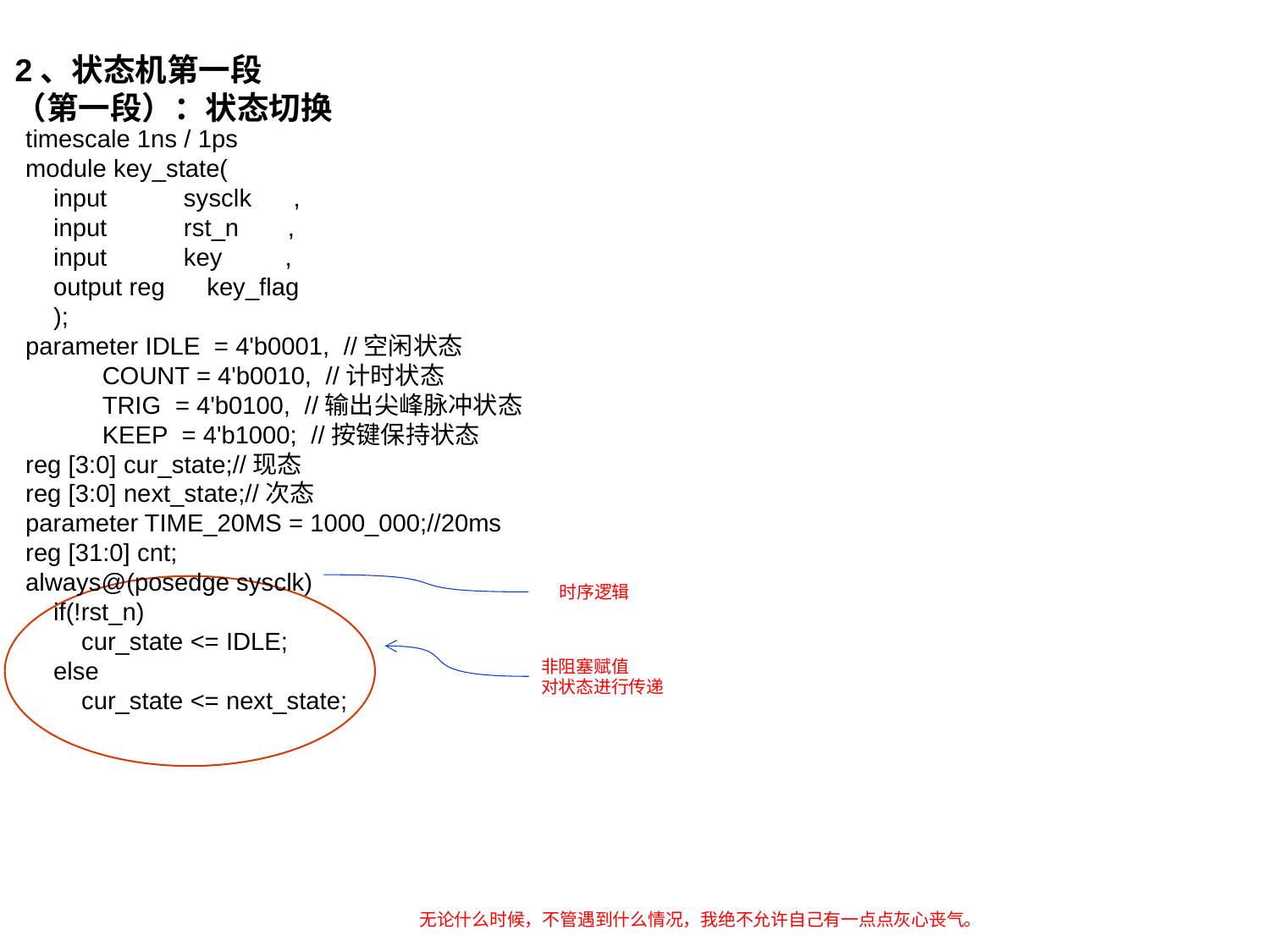

2、状态机第一段
（第一段）：状态切换
timescale 1ns / 1ps
module key_state(
    input           sysclk      ,
    input           rst_n       ,
    input           key         ,
    output reg      key_flag
    );
parameter IDLE  = 4'b0001,  //空闲状态
           COUNT = 4'b0010,  //计时状态
           TRIG  = 4'b0100,  //输出尖峰脉冲状态
           KEEP  = 4'b1000;  //按键保持状态
reg [3:0] cur_state;//现态
reg [3:0] next_state;//次态
parameter TIME_20MS = 1000_000;//20ms
reg [31:0] cnt;
always@(posedge sysclk)
    if(!rst_n)
        cur_state <= IDLE;
    else
        cur_state <= next_state;
时序逻辑

非阻塞赋值
对状态进行传递
无论什么时候，不管遇到什么情况，我绝不允许自己有一点点灰心丧气。